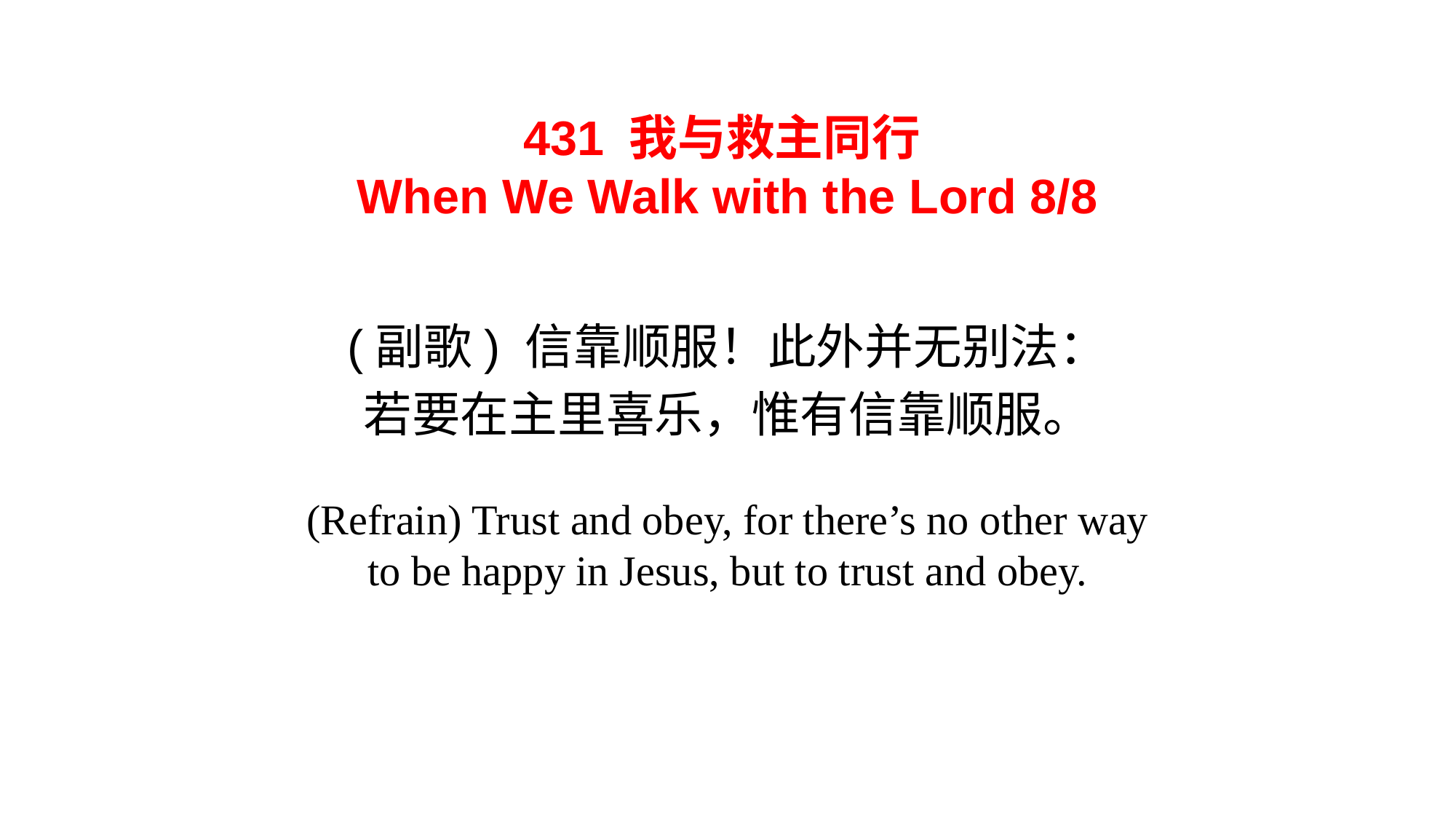

# 431 我与救主同行 When We Walk with the Lord 8/8
(副歌) 信靠顺服！此外并无别法：
若要在主里喜乐，惟有信靠顺服。

(Refrain) Trust and obey, for there’s no other way
to be happy in Jesus, but to trust and obey.